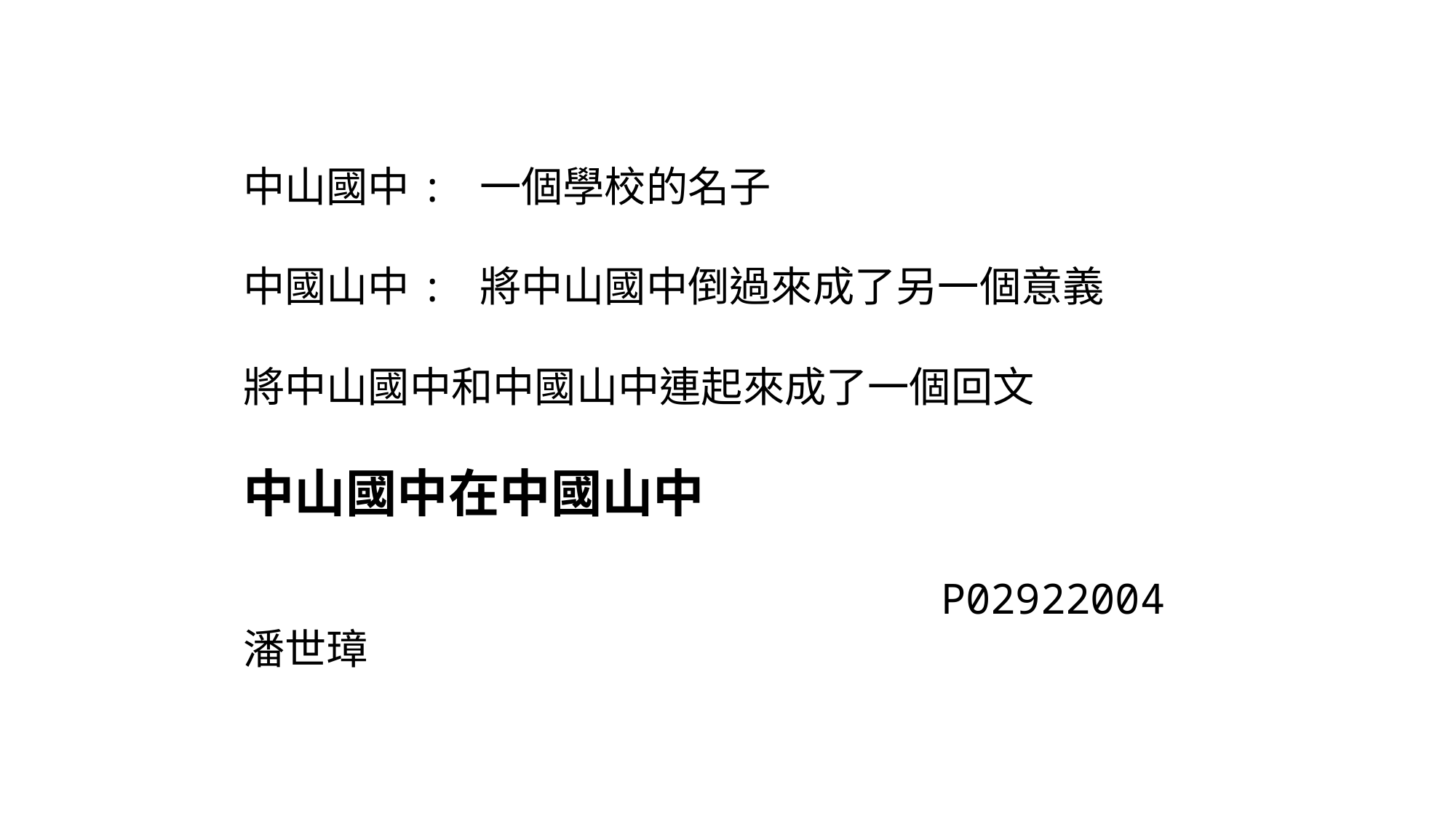

中山國中: 一個學校的名子

中國山中: 將中山國中倒過來成了另一個意義

將中山國中和中國山中連起來成了一個回文

中山國中在中國山中

                            P02922004 潘世璋